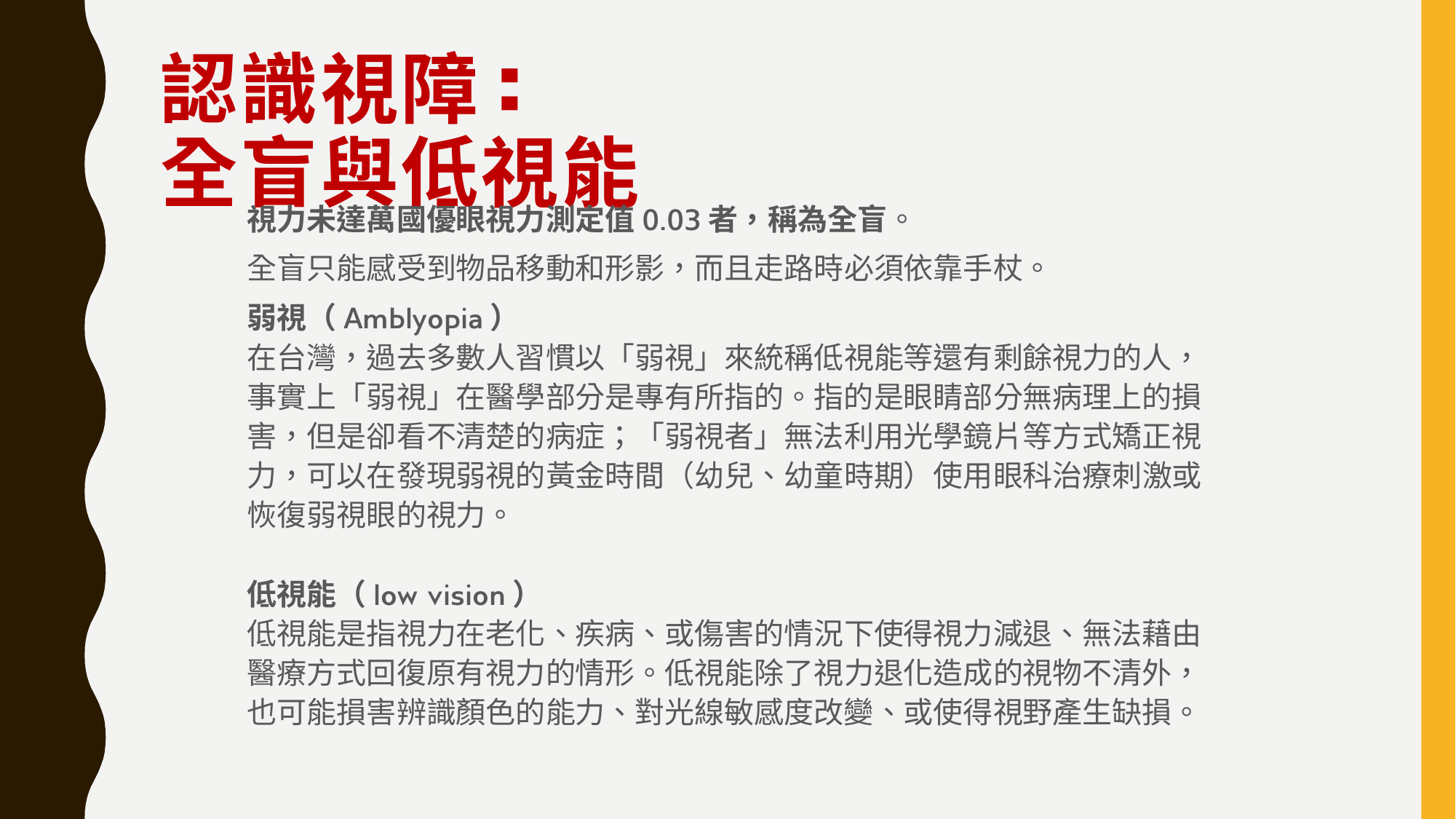

# 認識視障: 全盲與低視能
視力未達萬國優眼視力測定值0.03者，稱為全盲。
全盲只能感受到物品移動和形影，而且走路時必須依靠手杖。
弱視（Amblyopia）
在台灣，過去多數人習慣以「弱視」來統稱低視能等還有剩餘視力的人，事實上「弱視」在醫學部分是專有所指的。指的是眼睛部分無病理上的損害，但是卻看不清楚的病症；「弱視者」無法利用光學鏡片等方式矯正視力，可以在發現弱視的黃金時間（幼兒、幼童時期）使用眼科治療刺激或恢復弱視眼的視力。
低視能（low vision）
低視能是指視力在老化、疾病、或傷害的情況下使得視力減退、無法藉由醫療方式回復原有視力的情形。低視能除了視力退化造成的視物不清外，也可能損害辨識顏色的能力、對光線敏感度改變、或使得視野產生缺損。